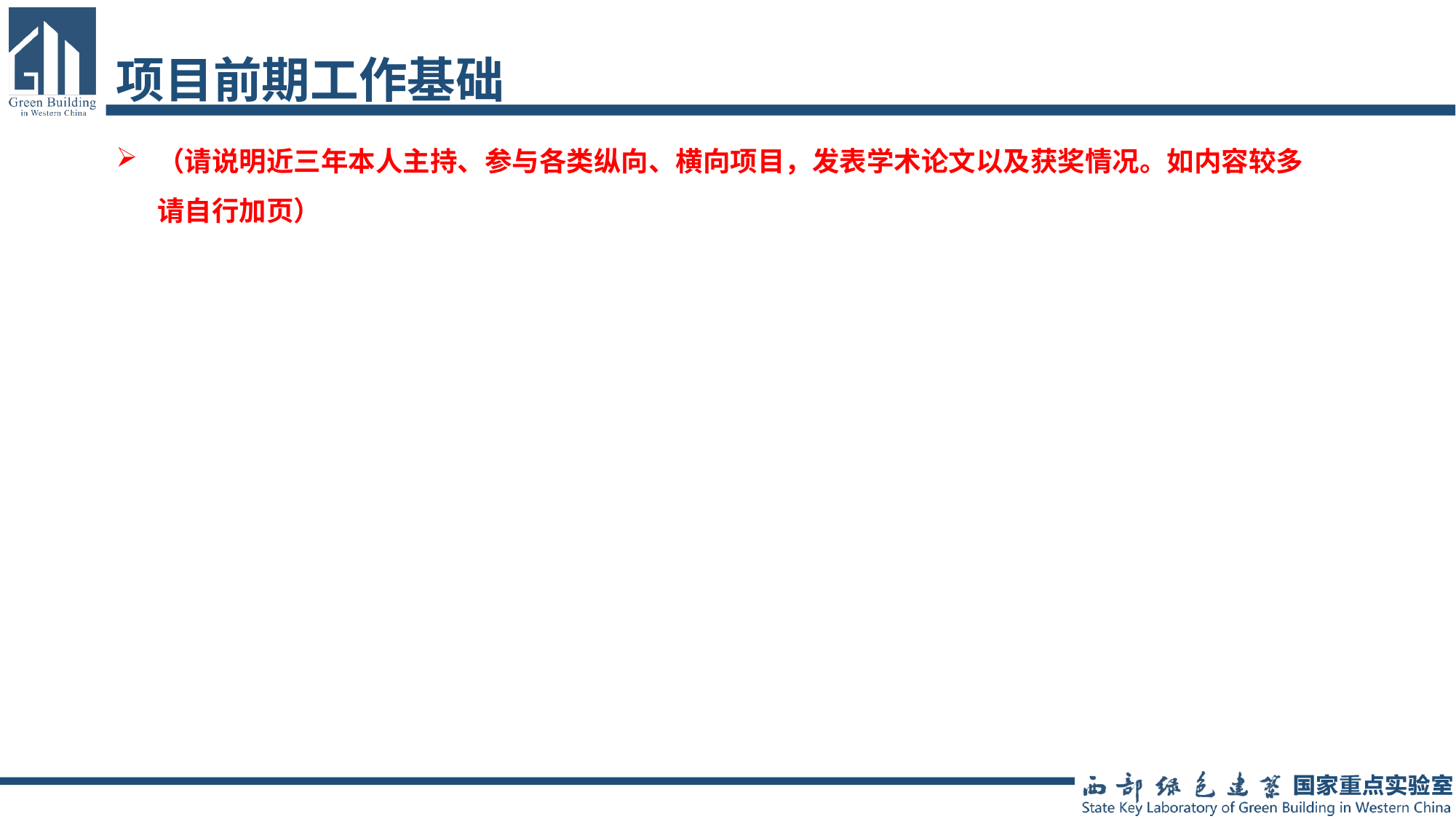

项目前期工作基础
（请说明近三年本人主持、参与各类纵向、横向项目，发表学术论文以及获奖情况。如内容较多请自行加页）